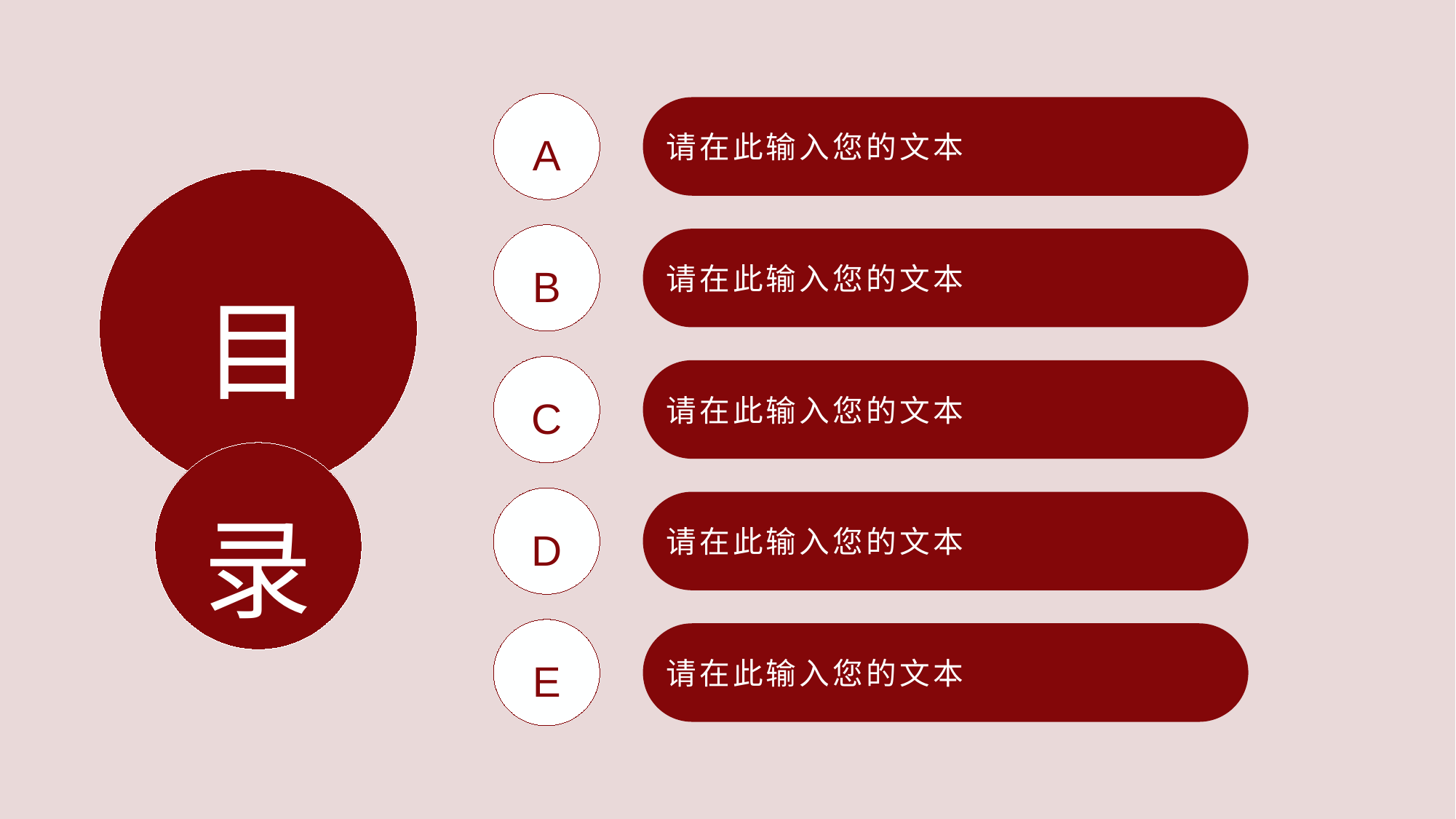

A
请在此输入您的文本
目
B
请在此输入您的文本
C
请在此输入您的文本
录
D
请在此输入您的文本
E
请在此输入您的文本